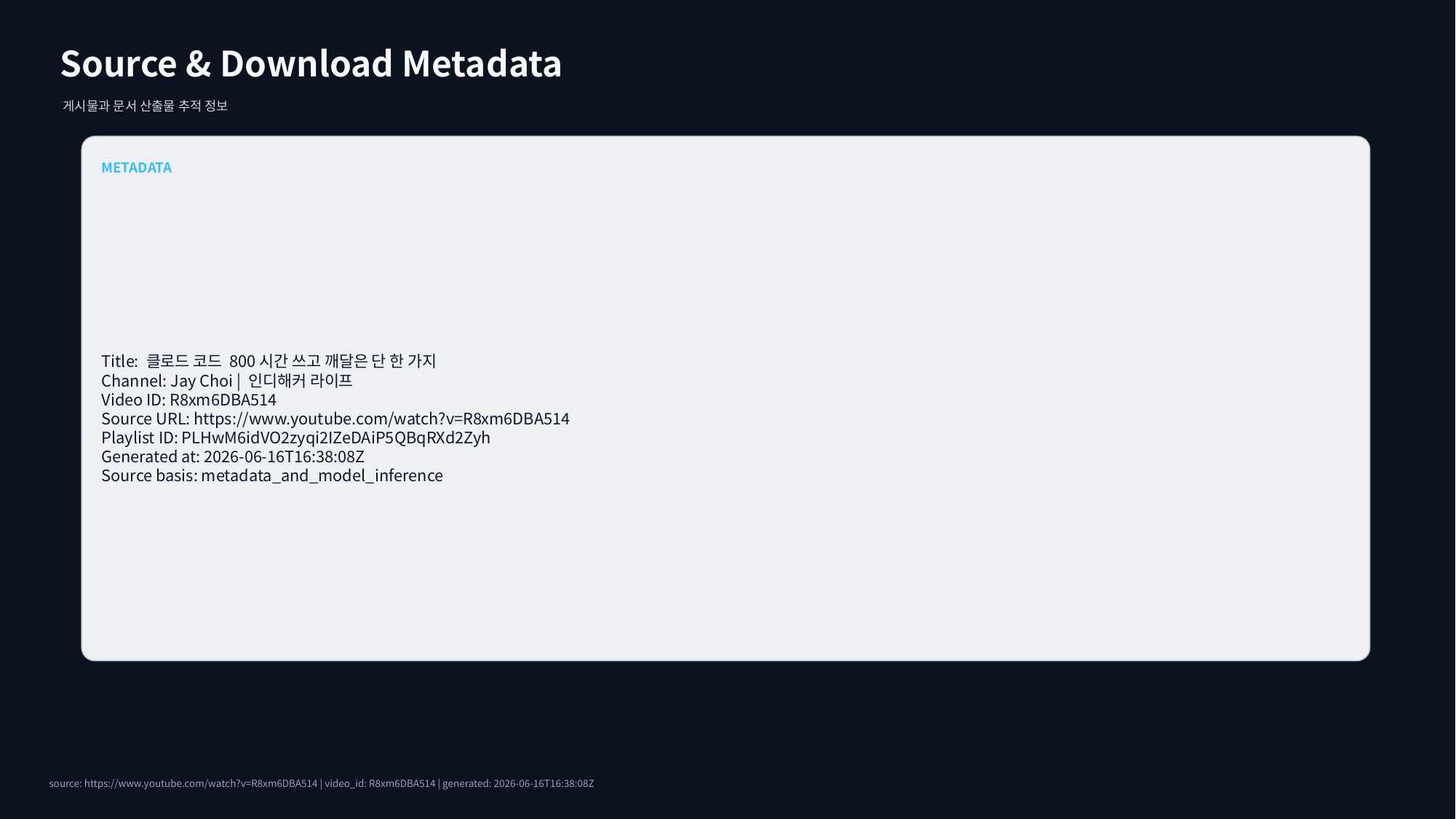

Source & Download Metadata
게시물과 문서 산출물 추적 정보

METADATA
Title: 클로드 코드 800시간 쓰고 깨달은 단 한 가지
Channel: Jay Choi | 인디해커 라이프
Video ID: R8xm6DBA514
Source URL: https://www.youtube.com/watch?v=R8xm6DBA514
Playlist ID: PLHwM6idVO2zyqi2IZeDAiP5QBqRXd2Zyh
Generated at: 2026-06-16T16:38:08Z
Source basis: metadata_and_model_inference
source: https://www.youtube.com/watch?v=R8xm6DBA514 | video_id: R8xm6DBA514 | generated: 2026-06-16T16:38:08Z